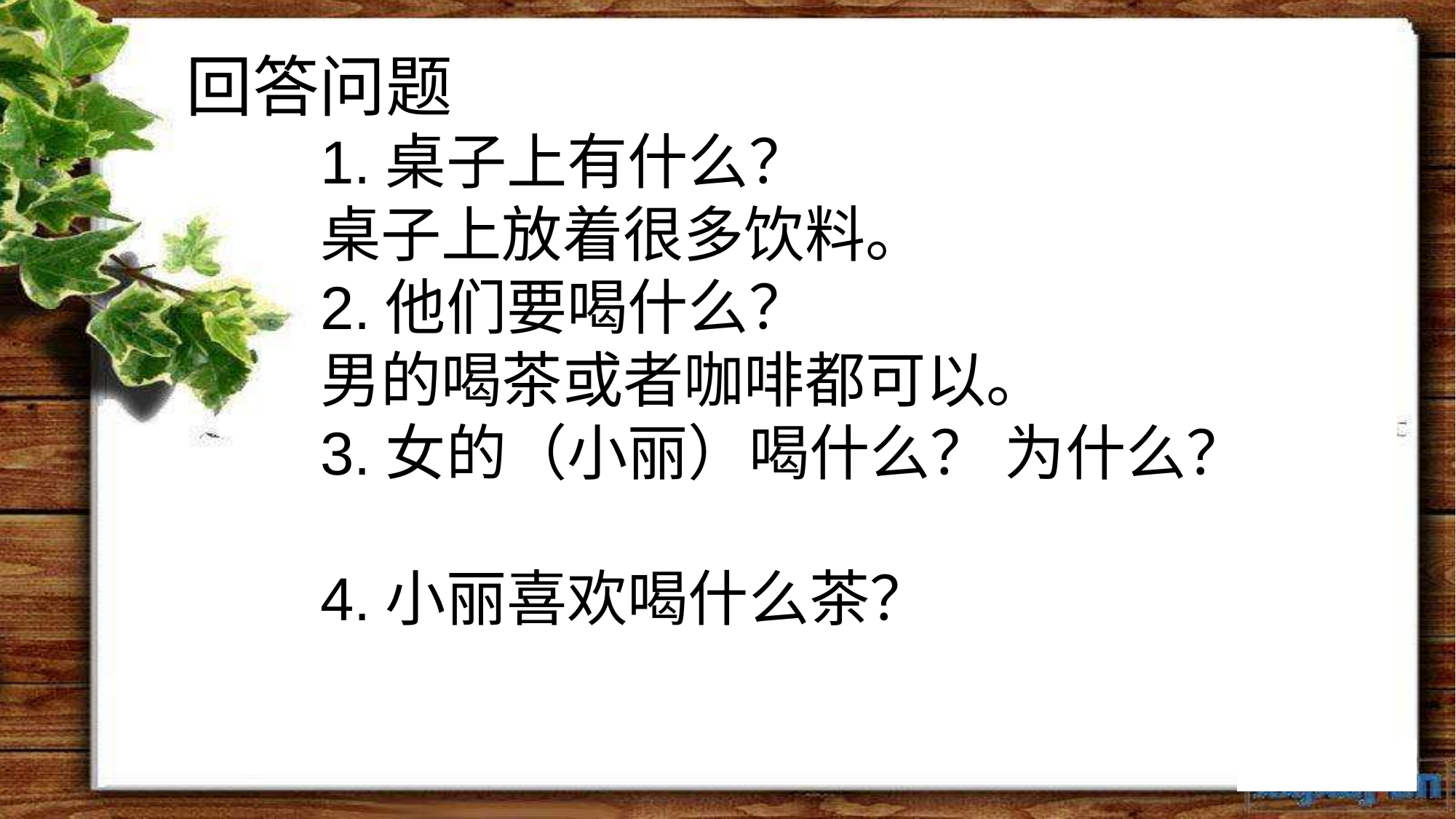

回答问题
1.桌子上有什么？
桌子上放着很多饮料。
2.他们要喝什么？
男的喝茶或者咖啡都可以。
3.女的（小丽）喝什么？ 为什么？

4.小丽喜欢喝什么茶？